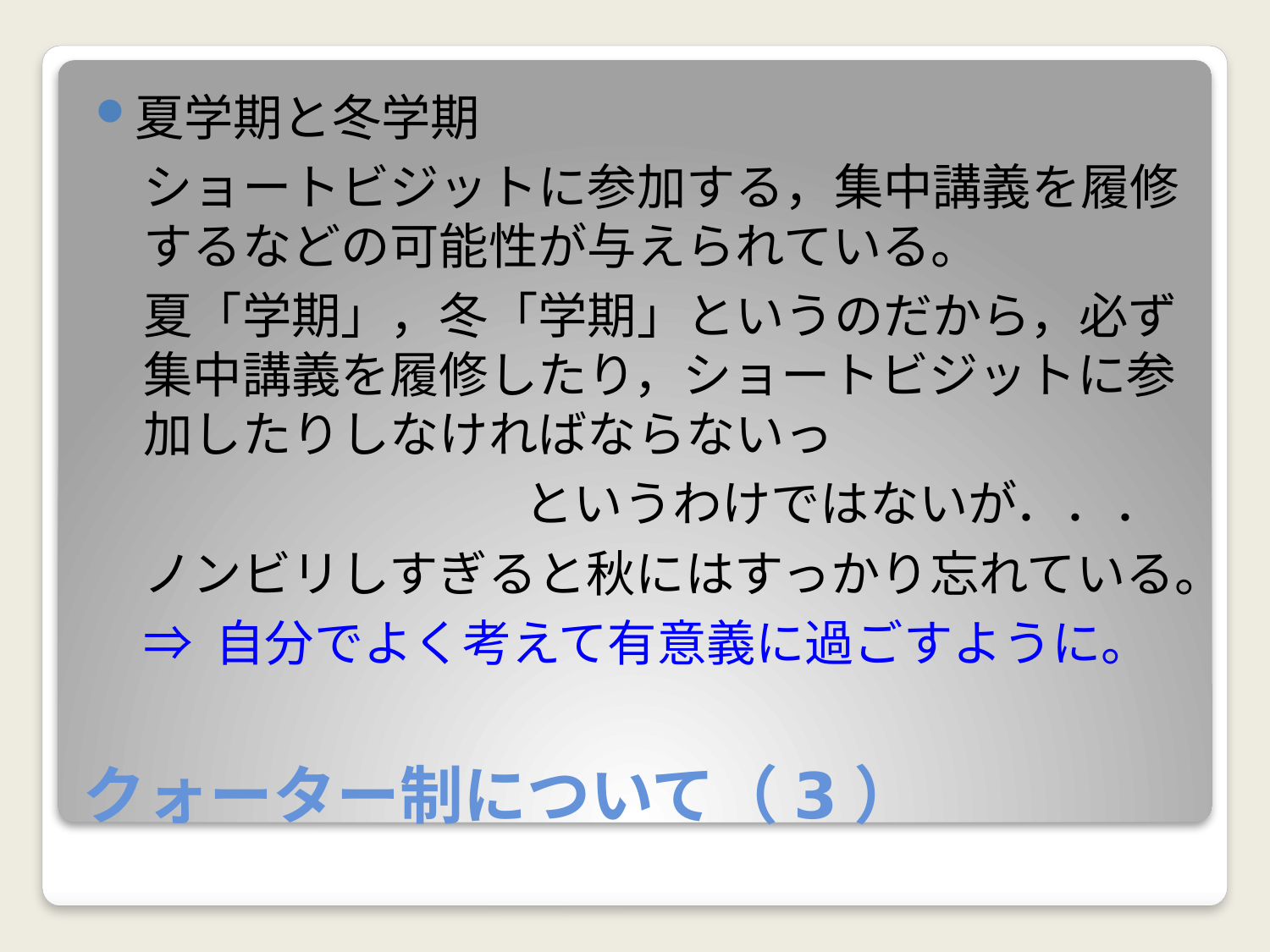

夏学期と冬学期
ショートビジットに参加する，集中講義を履修するなどの可能性が与えられている。
夏「学期」，冬「学期」というのだから，必ず集中講義を履修したり，ショートビジットに参加したりしなければならないっ
			というわけではないが．．．
ノンビリしすぎると秋にはすっかり忘れている。
⇒ 自分でよく考えて有意義に過ごすように。
# クォーター制について（3）